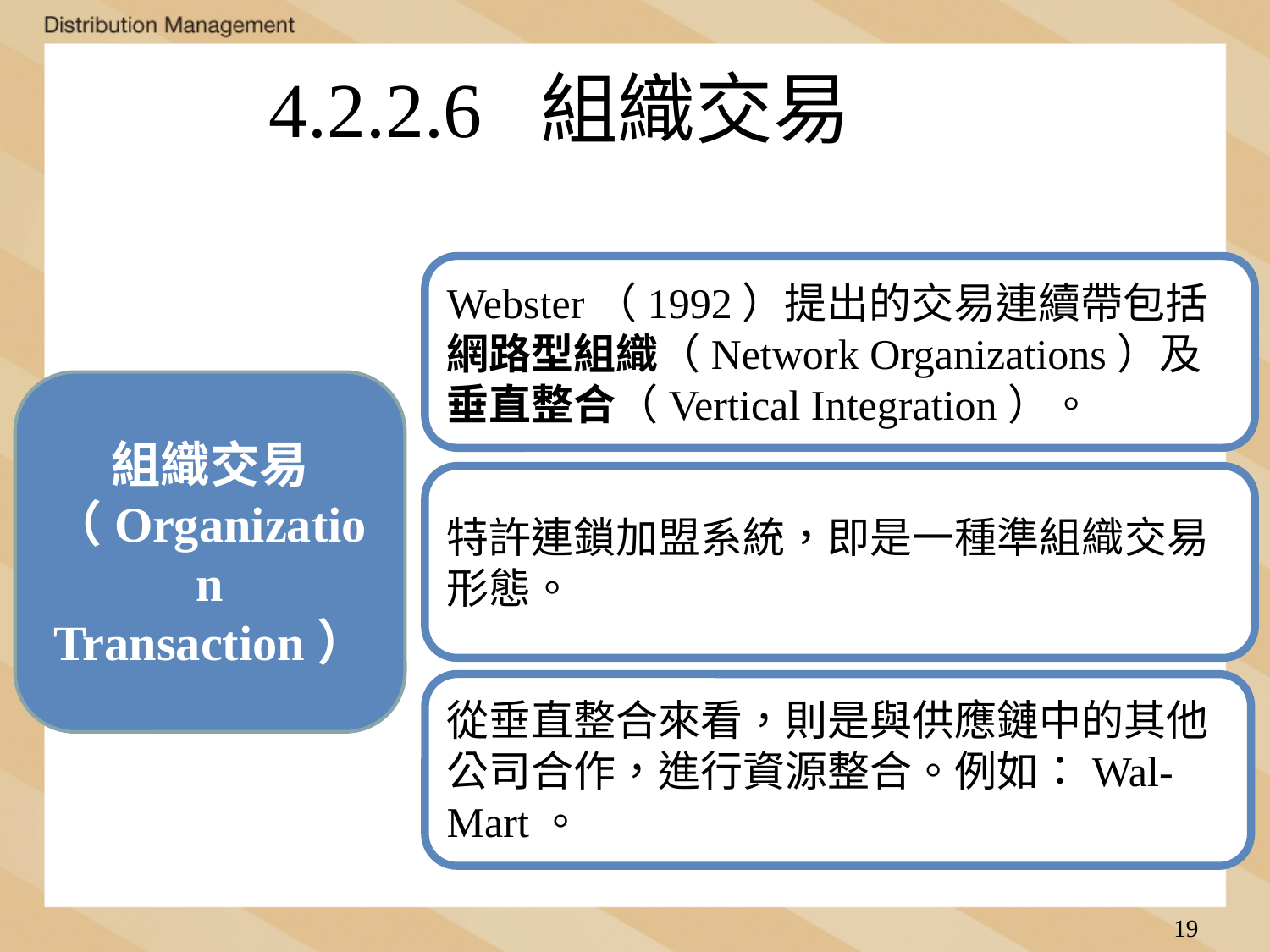

4.2.2.6  組織交易
Webster（1992）提出的交易連續帶包括網路型組織（Network Organizations）及垂直整合（Vertical Integration）。
組織交易（Organization Transaction）
特許連鎖加盟系統，即是一種準組織交易形態。
從垂直整合來看，則是與供應鏈中的其他公司合作，進行資源整合。例如：Wal-Mart。
19